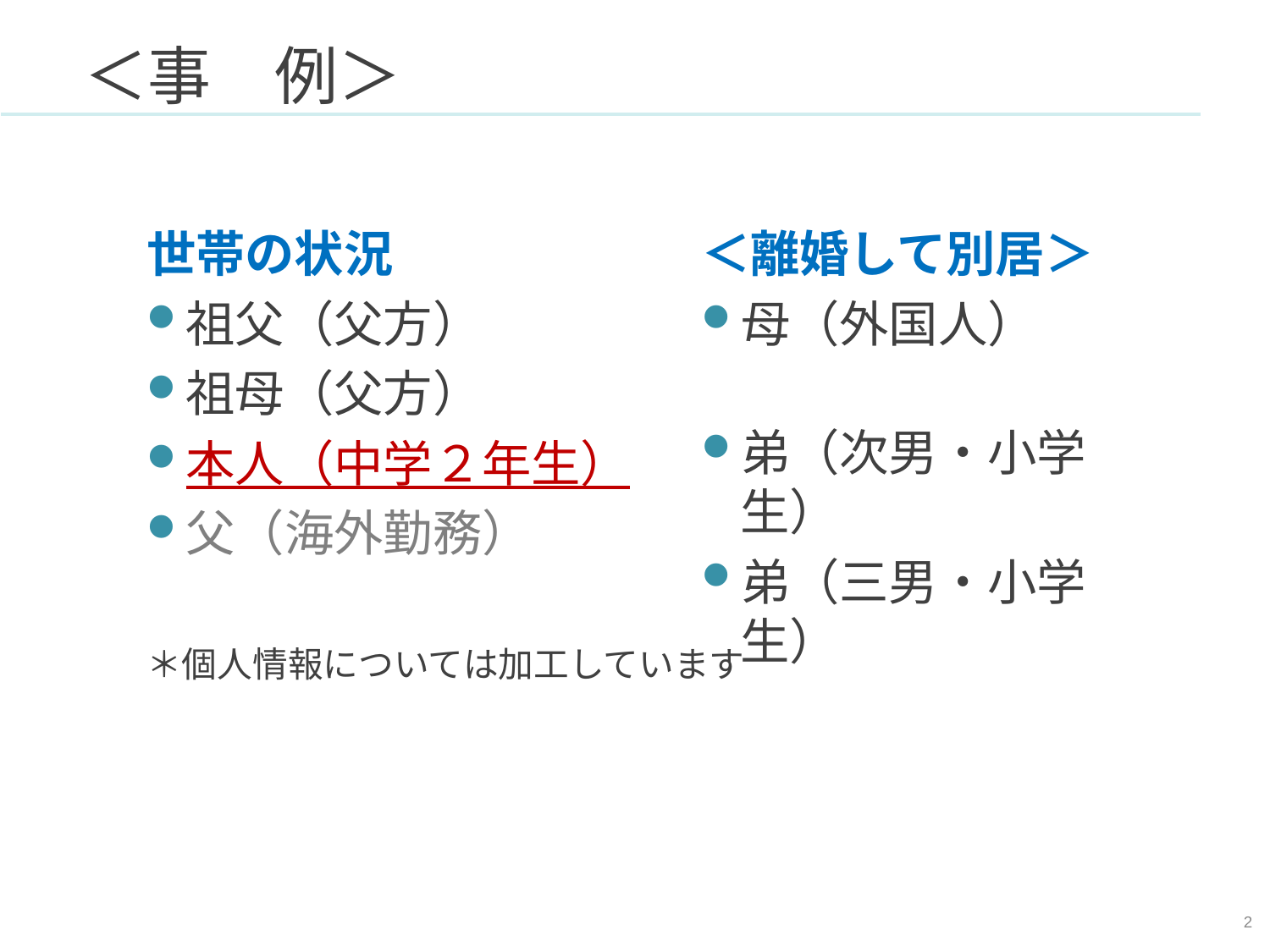

＜事　例＞
世帯の状況
祖父（父方）
祖母（父方）
本人（中学２年生）
父（海外勤務）

＊個人情報については加工しています

＜離婚して別居＞
母（外国人）
弟（次男・小学生）
弟（三男・小学生）

2